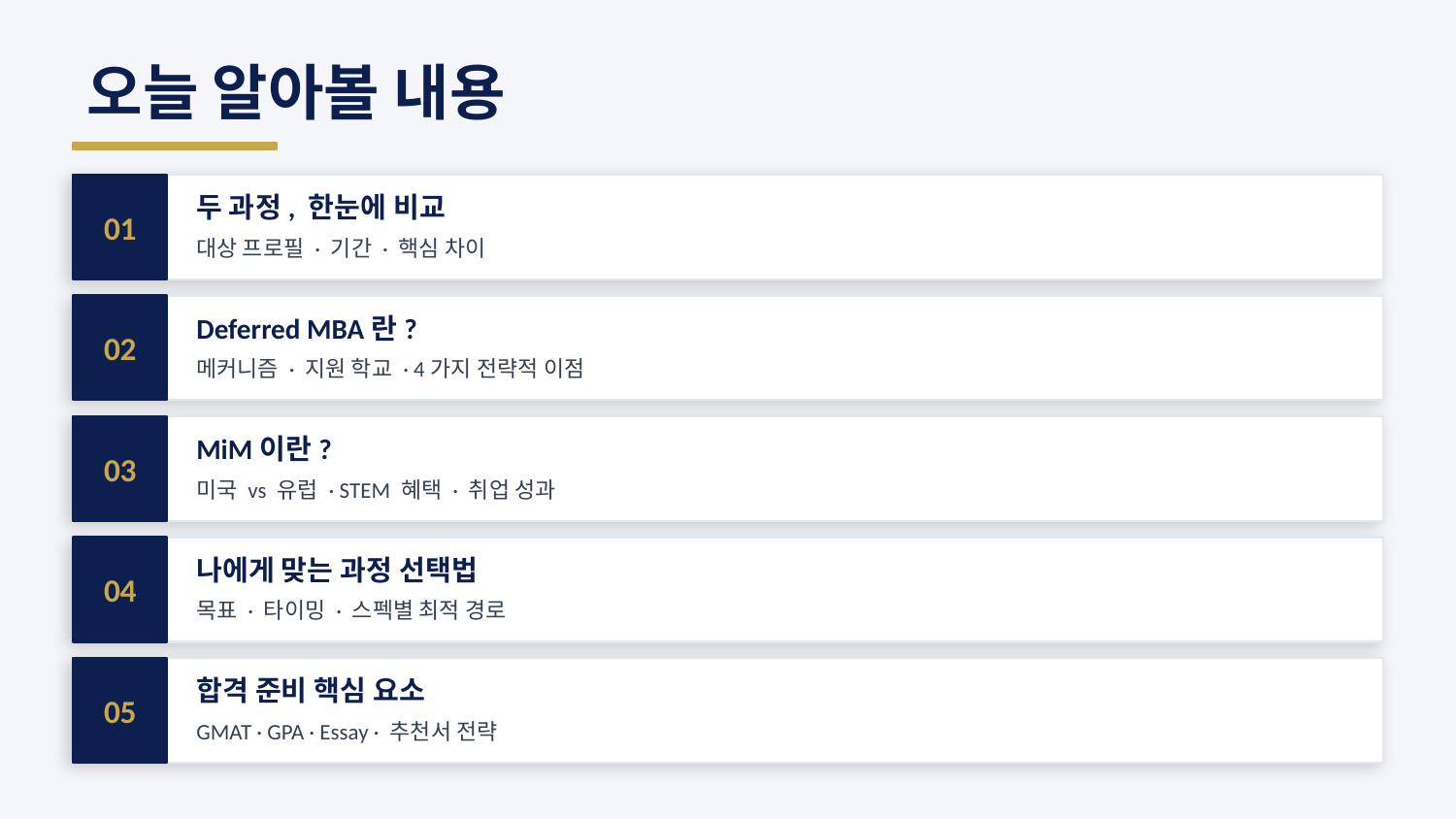

오늘 알아볼 내용

01
두 과정, 한눈에 비교
대상 프로필 · 기간 · 핵심 차이

02
Deferred MBA란?
메커니즘 · 지원 학교 · 4가지 전략적 이점

03
MiM이란?
미국 vs 유럽 · STEM 혜택 · 취업 성과

04
나에게 맞는 과정 선택법
목표 · 타이밍 · 스펙별 최적 경로

05
합격 준비 핵심 요소
GMAT · GPA · Essay · 추천서 전략